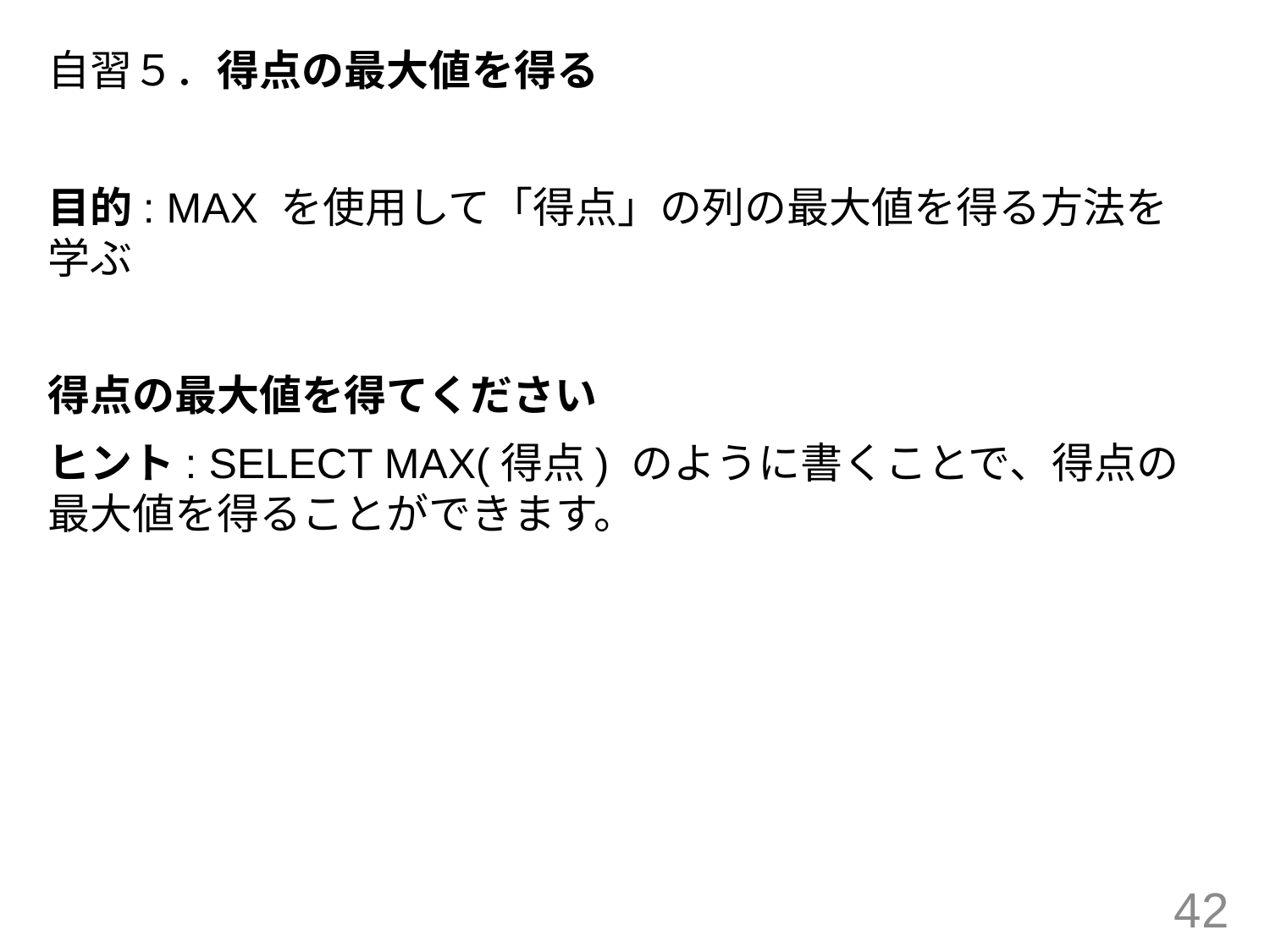

自習５．得点の最大値を得る

目的: MAX を使用して「得点」の列の最大値を得る方法を学ぶ

得点の最大値を得てください
ヒント: SELECT MAX(得点) のように書くことで、得点の最大値を得ることができます。
42